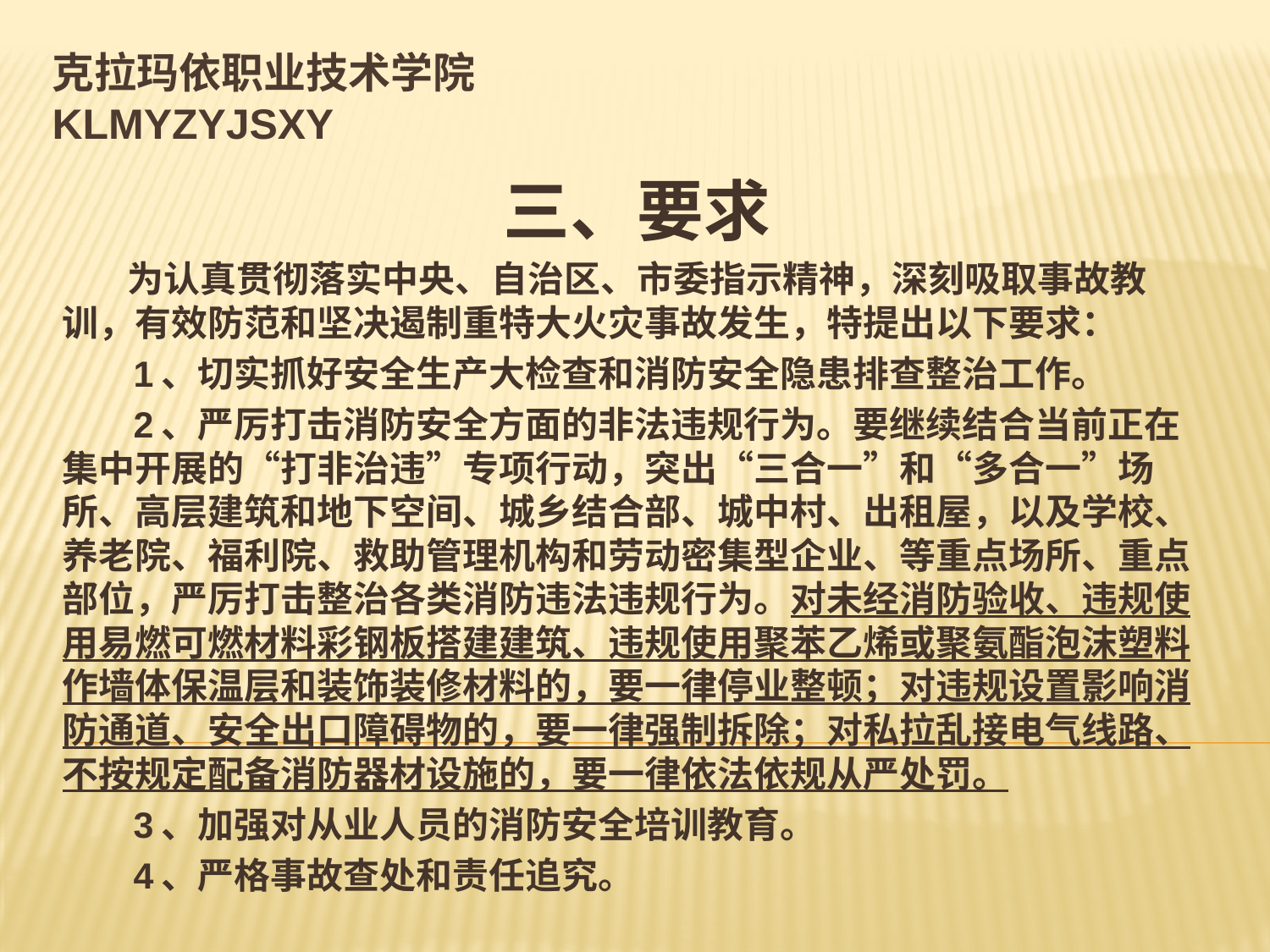

# 克拉玛依职业技术学院klmyzyjsxy
三、要求
       为认真贯彻落实中央、自治区、市委指示精神，深刻吸取事故教训，有效防范和坚决遏制重特大火灾事故发生，特提出以下要求：
       1、切实抓好安全生产大检查和消防安全隐患排查整治工作。
       2、严厉打击消防安全方面的非法违规行为。要继续结合当前正在集中开展的“打非治违”专项行动，突出“三合一”和“多合一”场所、高层建筑和地下空间、城乡结合部、城中村、出租屋，以及学校、养老院、福利院、救助管理机构和劳动密集型企业、等重点场所、重点部位，严厉打击整治各类消防违法违规行为。对未经消防验收、违规使用易燃可燃材料彩钢板搭建建筑、违规使用聚苯乙烯或聚氨酯泡沫塑料作墙体保温层和装饰装修材料的，要一律停业整顿；对违规设置影响消防通道、安全出口障碍物的，要一律强制拆除；对私拉乱接电气线路、不按规定配备消防器材设施的，要一律依法依规从严处罚。
       3、加强对从业人员的消防安全培训教育。
       4、严格事故查处和责任追究。